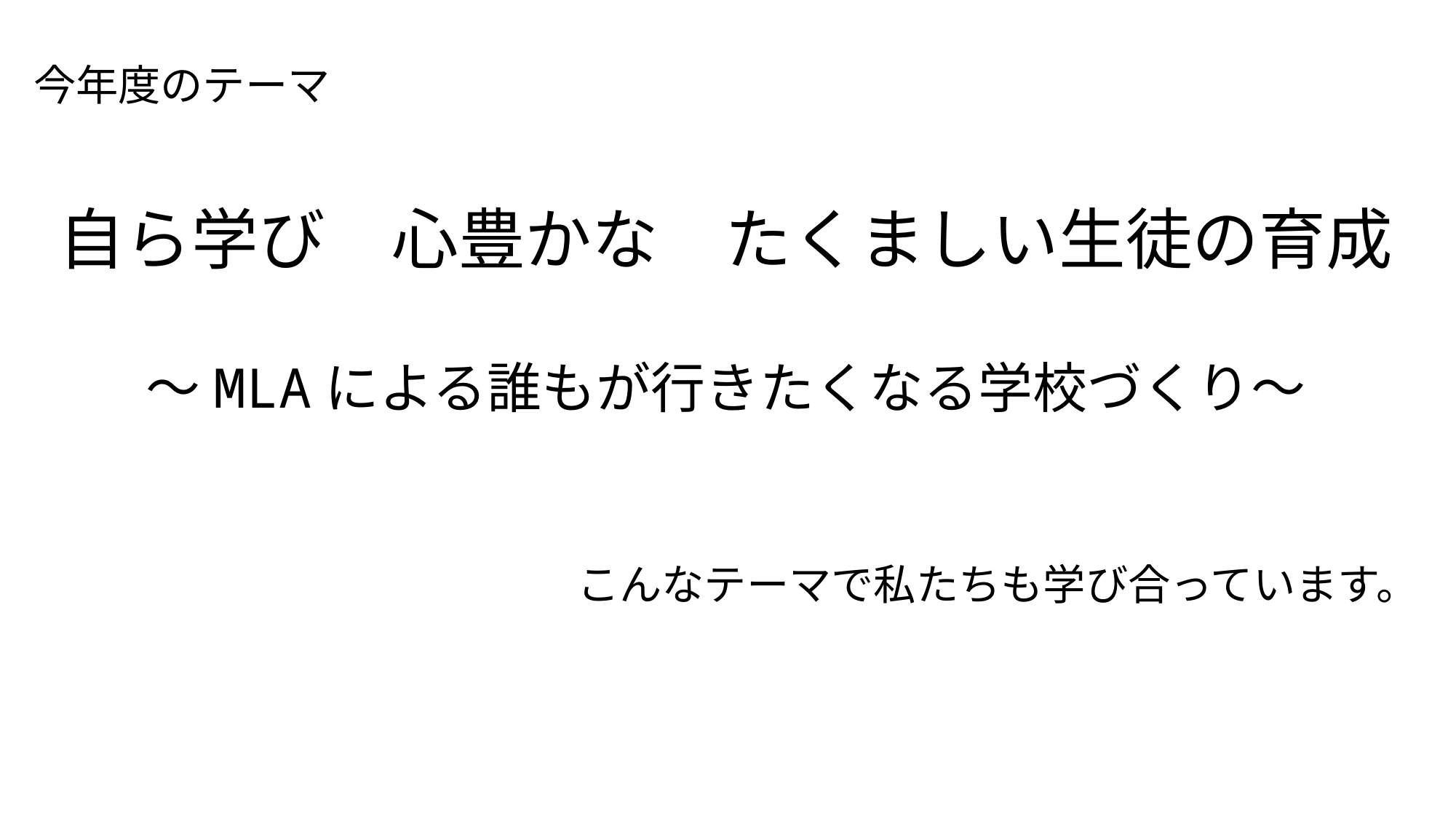

今年度のテーマ

自ら学び　心豊かな　たくましい生徒の育成

～MLAによる誰もが行きたくなる学校づくり～

こんなテーマで私たちも学び合っています。